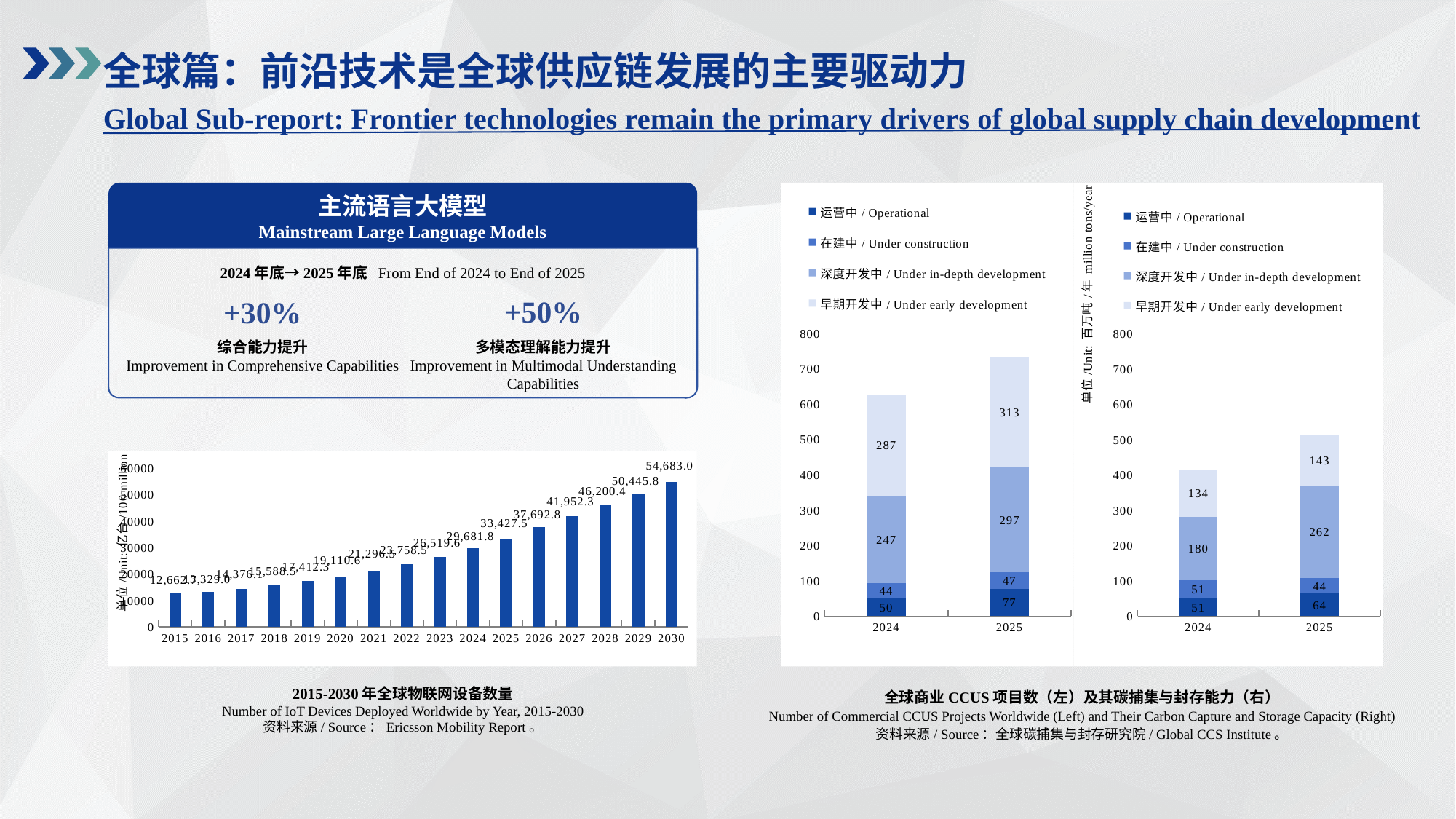

全球篇：前沿技术是全球供应链发展的主要驱动力
Global Sub-report: Frontier technologies remain the primary drivers of global supply chain development
主流语言大模型
Mainstream Large Language Models

2024年底→2025年底  From End of 2024 to End of 2025
+50%
+30%
综合能力提升
Improvement in Comprehensive Capabilities
多模态理解能力提升
Improvement in Multimodal Understanding Capabilities

### Chart

| Category | 运营中/ Operational | 在建中/ Under construction | 深度开发中/ Under in-depth development | 早期开发中/ Under early development |
|---|---|---|---|---|
| 2024 | 50.0 | 44.0 | 247.0 | 287.0 |
| 2025 | 77.0 | 47.0 | 297.0 | 313.0 |

### Chart

| Category | 运营中/ Operational | 在建中/ Under construction | 深度开发中/ Under in-depth development | 早期开发中/ Under early development |
|---|---|---|---|---|
| 2024 | 51.0 | 51.0 | 180.0 | 134.0 |
| 2025 | 64.0 | 44.0 | 262.0 | 143.0 |

### Chart

| Category |  |
|---|---|
| 2015 | 12662.71 |
| 2016 | 13328.997 |
| 2017 | 14376.064 |
| 2018 | 15588.498 |
| 2019 | 17412.269 |
| 2020 | 19110.588 |
| 2021 | 21296.492 |
| 2022 | 23758.486 |
| 2023 | 26519.55 |
| 2024 | 29681.771 |
| 2025 | 33427.539 |
| 2026 | 37692.806 |
| 2027 | 41952.312 |
| 2028 | 46200.39 |
| 2029 | 50445.849 |
| 2030 | 54682.99 |
2015-2030年全球物联网设备数量
Number of IoT Devices Deployed Worldwide by Year, 2015-2030
资料来源/ Source：Ericsson Mobility Report。
全球商业CCUS项目数（左）及其碳捕集与封存能力（右）
Number of Commercial CCUS Projects Worldwide (Left) and Their Carbon Capture and Storage Capacity (Right)
资料来源/ Source：全球碳捕集与封存研究院/ Global CCS Institute。